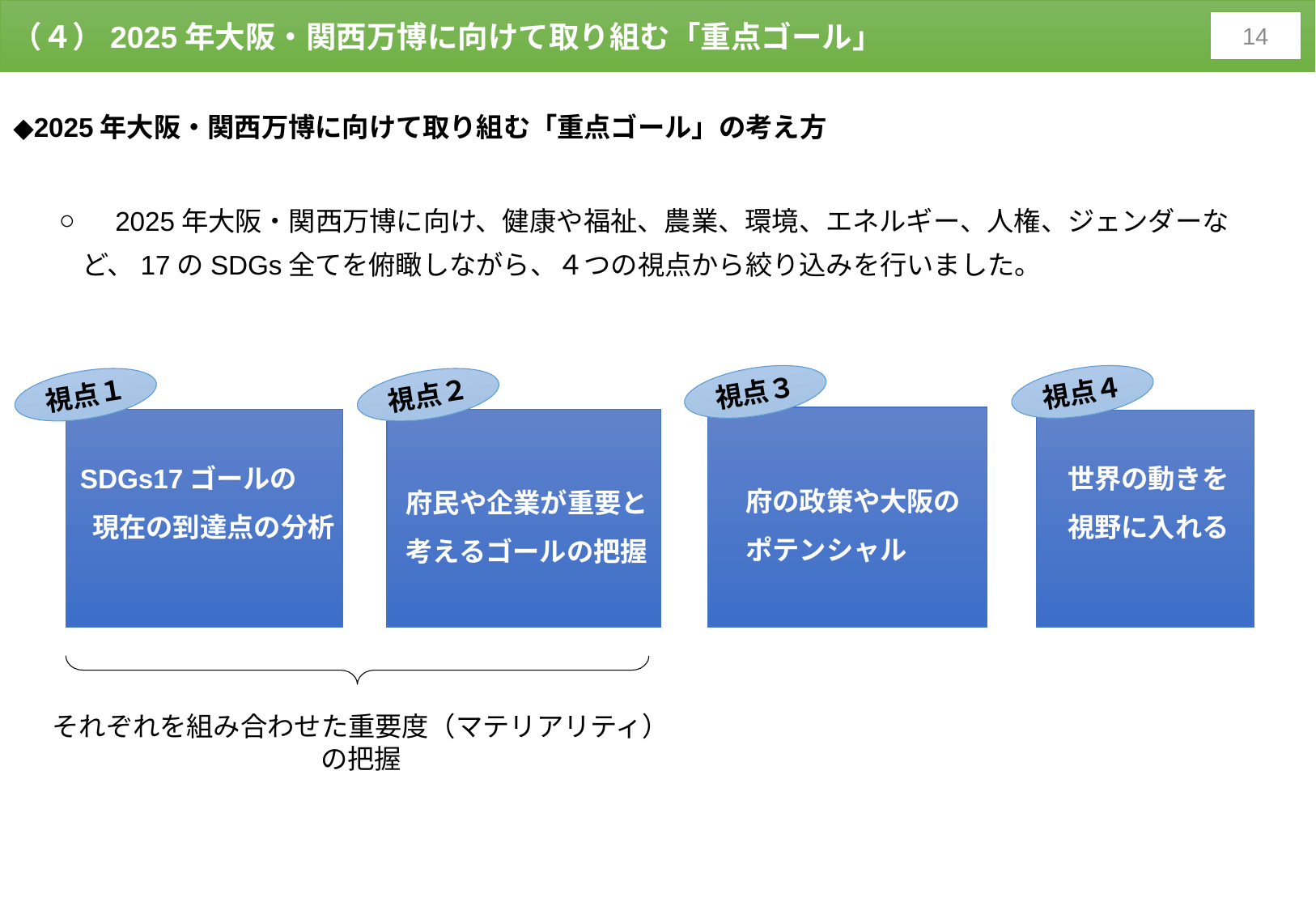

（４）2025年大阪・関西万博に向けて取り組む「重点ゴール」
14
◆2025年大阪・関西万博に向けて取り組む「重点ゴール」の考え方
　2025年大阪・関西万博に向け、健康や福祉、農業、環境、エネルギー、人権、ジェンダーなど、17のSDGs全てを俯瞰しながら、４つの視点から絞り込みを行いました。
視点３
視点４
視点１
視点２

府の政策や大阪の
ポテンシャル
SDGs17ゴールの
 現在の到達点の分析
府民や企業が重要と
考えるゴールの把握
 世界の動きを
 視野に入れる
それぞれを組み合わせた重要度（マテリアリティ）の把握